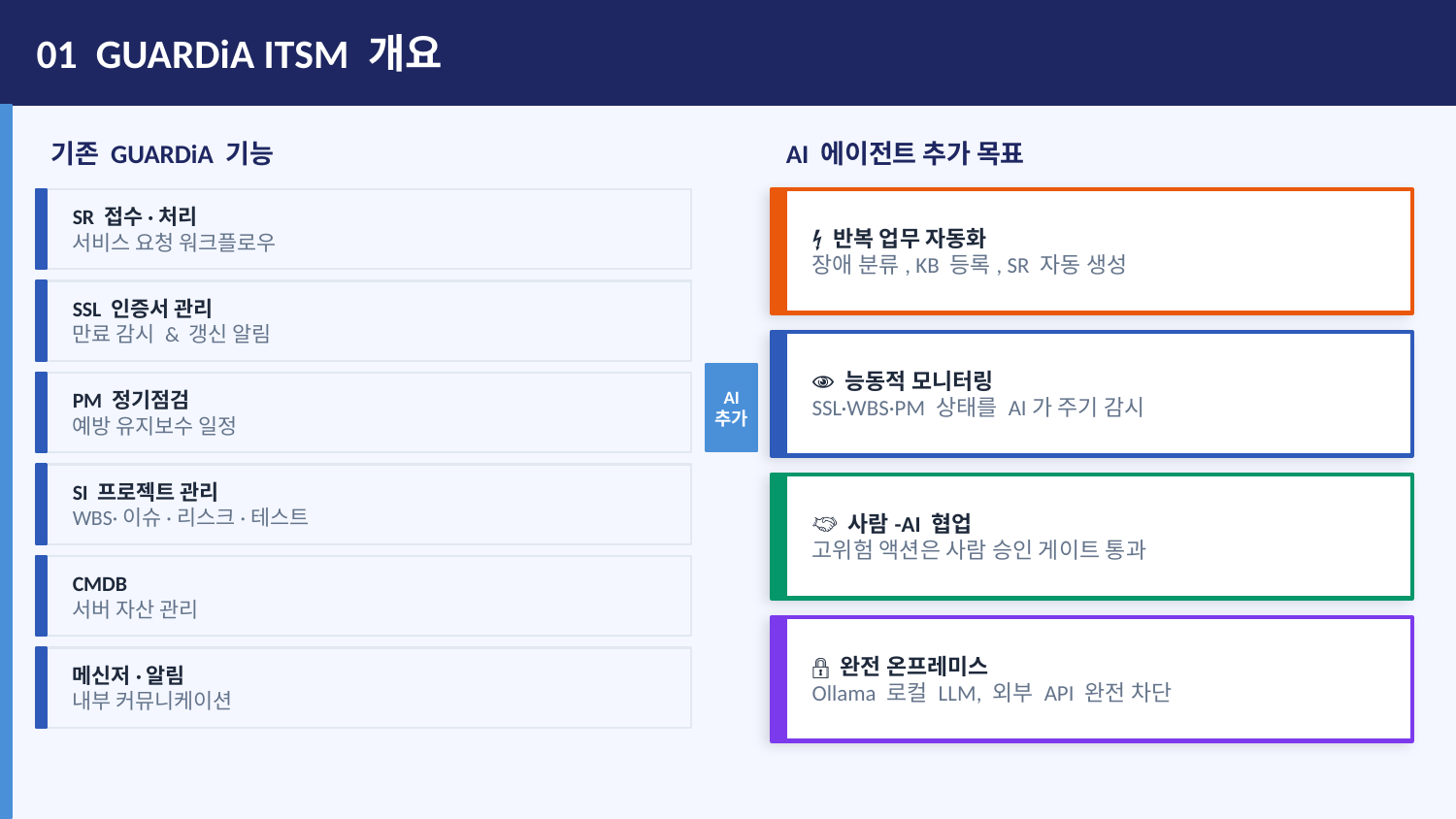

01  GUARDiA ITSM 개요

기존 GUARDiA 기능
AI 에이전트 추가 목표

SR 접수·처리
서비스 요청 워크플로우

⚡ 반복 업무 자동화
장애 분류, KB 등록, SR 자동 생성

SSL 인증서 관리
만료 감시 & 갱신 알림

👁 능동적 모니터링
SSL·WBS·PM 상태를 AI가 주기 감시
AI
추가

PM 정기점검
예방 유지보수 일정

SI 프로젝트 관리
WBS·이슈·리스크·테스트

🤝 사람-AI 협업
고위험 액션은 사람 승인 게이트 통과

CMDB
서버 자산 관리

🔒 완전 온프레미스
Ollama 로컬 LLM, 외부 API 완전 차단

메신저·알림
내부 커뮤니케이션